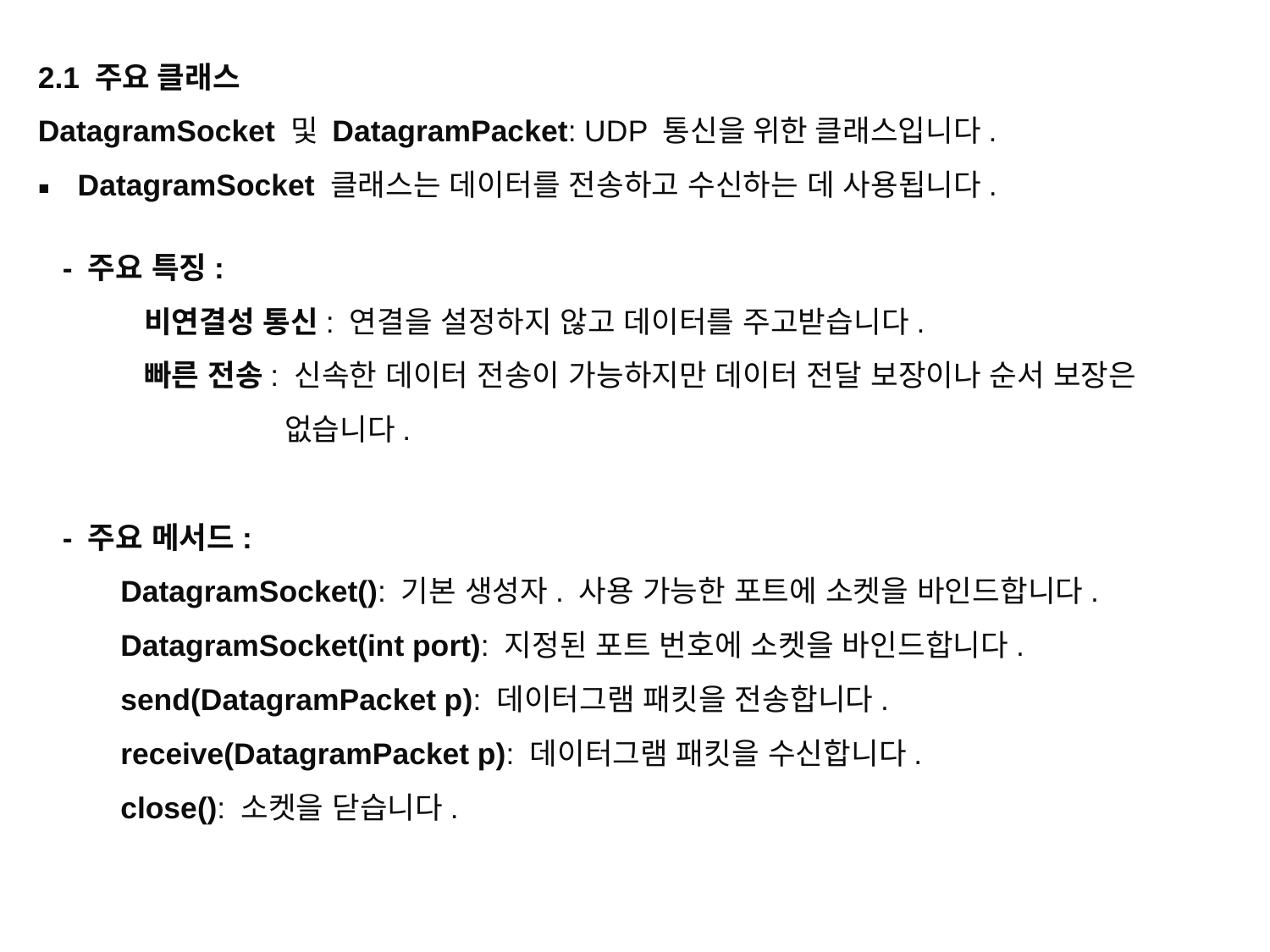

2.1 주요 클래스
DatagramSocket 및 DatagramPacket: UDP 통신을 위한 클래스입니다.
DatagramSocket 클래스는 데이터를 전송하고 수신하는 데 사용됩니다.

   - 주요 특징:
            비연결성 통신: 연결을 설정하지 않고 데이터를 주고받습니다.
            빠른 전송: 신속한 데이터 전송이 가능하지만 데이터 전달 보장이나 순서 보장은
                             없습니다.

   - 주요 메서드:
          DatagramSocket(): 기본 생성자. 사용 가능한 포트에 소켓을 바인드합니다.
          DatagramSocket(int port): 지정된 포트 번호에 소켓을 바인드합니다.
          send(DatagramPacket p): 데이터그램 패킷을 전송합니다.
          receive(DatagramPacket p): 데이터그램 패킷을 수신합니다.
          close(): 소켓을 닫습니다.